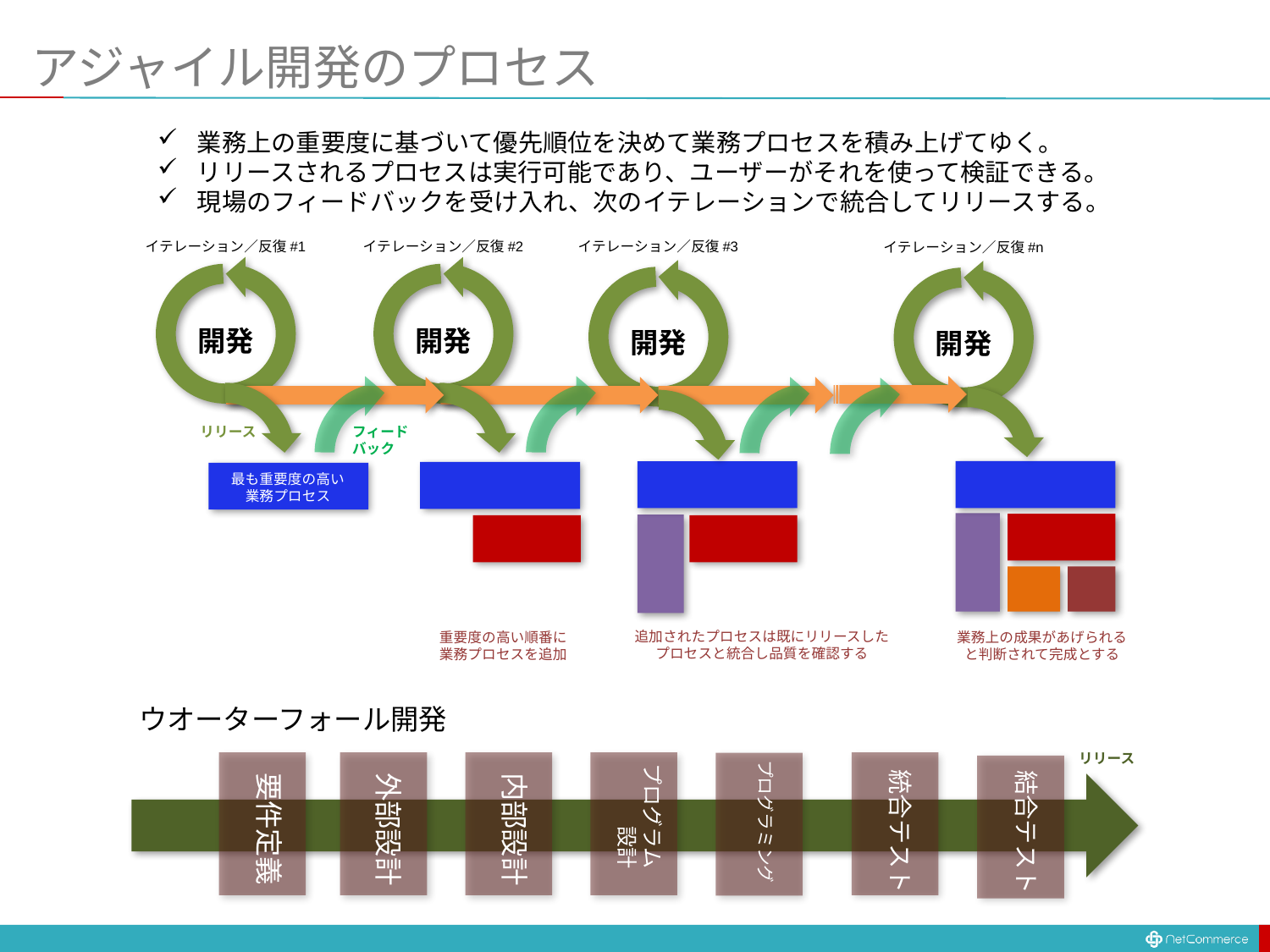

# アジャイル開発のプロセス
業務上の重要度に基づいて優先順位を決めて業務プロセスを積み上げてゆく。
リリースされるプロセスは実行可能であり、ユーザーがそれを使って検証できる。
現場のフィードバックを受け入れ、次のイテレーションで統合してリリースする。
イテレーション／反復#2
イテレーション／反復#3
イテレーション／反復#1
イテレーション／反復#n

開発
開発
開発
開発

リリース
フィード
バック

最も重要度の高い
業務プロセス

追加されたプロセスは既にリリースした
プロセスと統合し品質を確認する
重要度の高い順番に
業務プロセスを追加
業務上の成果があげられる
と判断されて完成とする
ウオーターフォール開発
リリース

統合テスト
結合テスト
プログラミング
要件定義
外部設計
内部設計
プログラム
設計